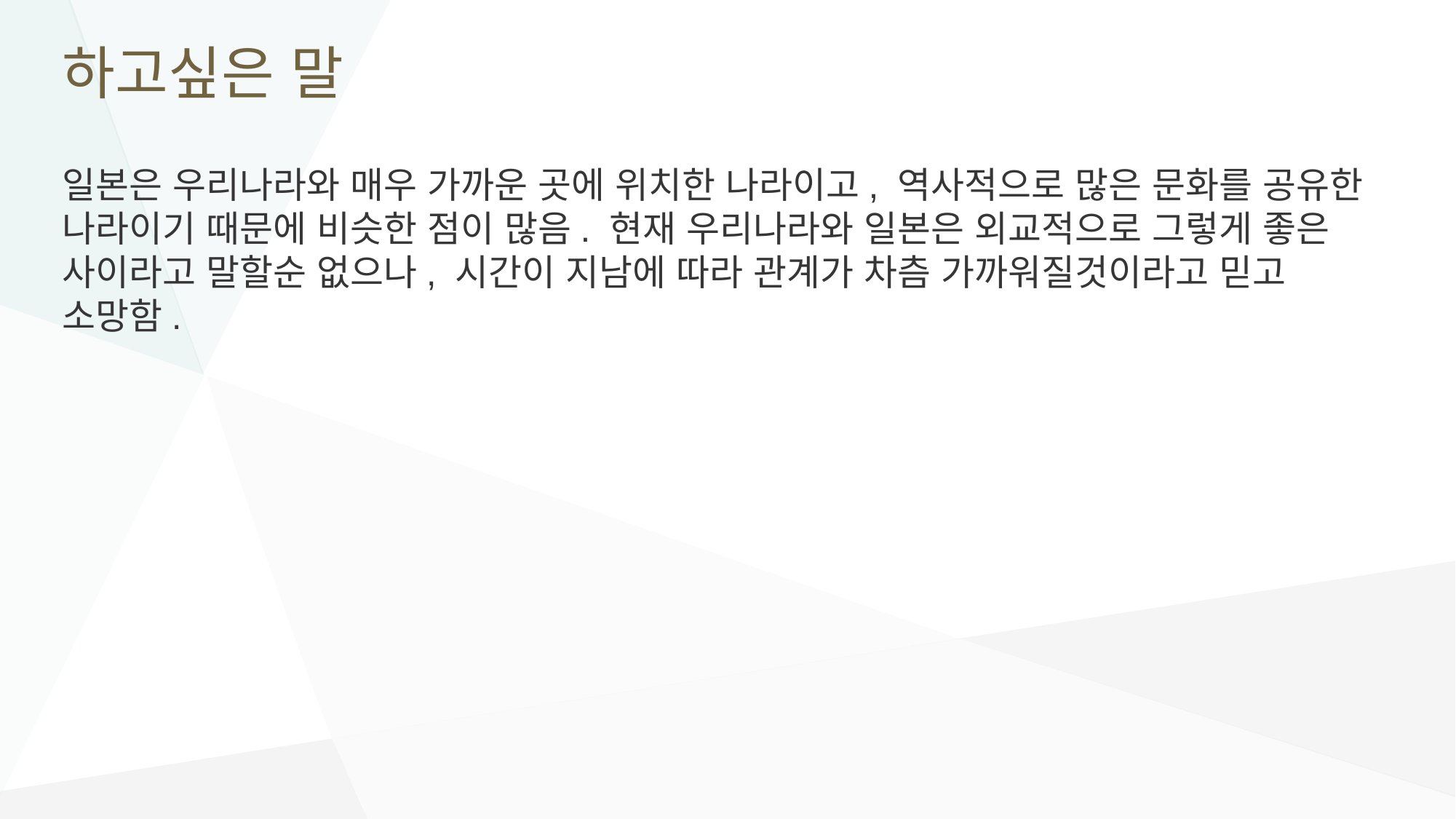

# 하고싶은 말
일본은 우리나라와 매우 가까운 곳에 위치한 나라이고, 역사적으로 많은 문화를 공유한 나라이기 때문에 비슷한 점이 많음. 현재 우리나라와 일본은 외교적으로 그렇게 좋은 사이라고 말할순 없으나, 시간이 지남에 따라 관계가 차츰 가까워질것이라고 믿고 소망함.